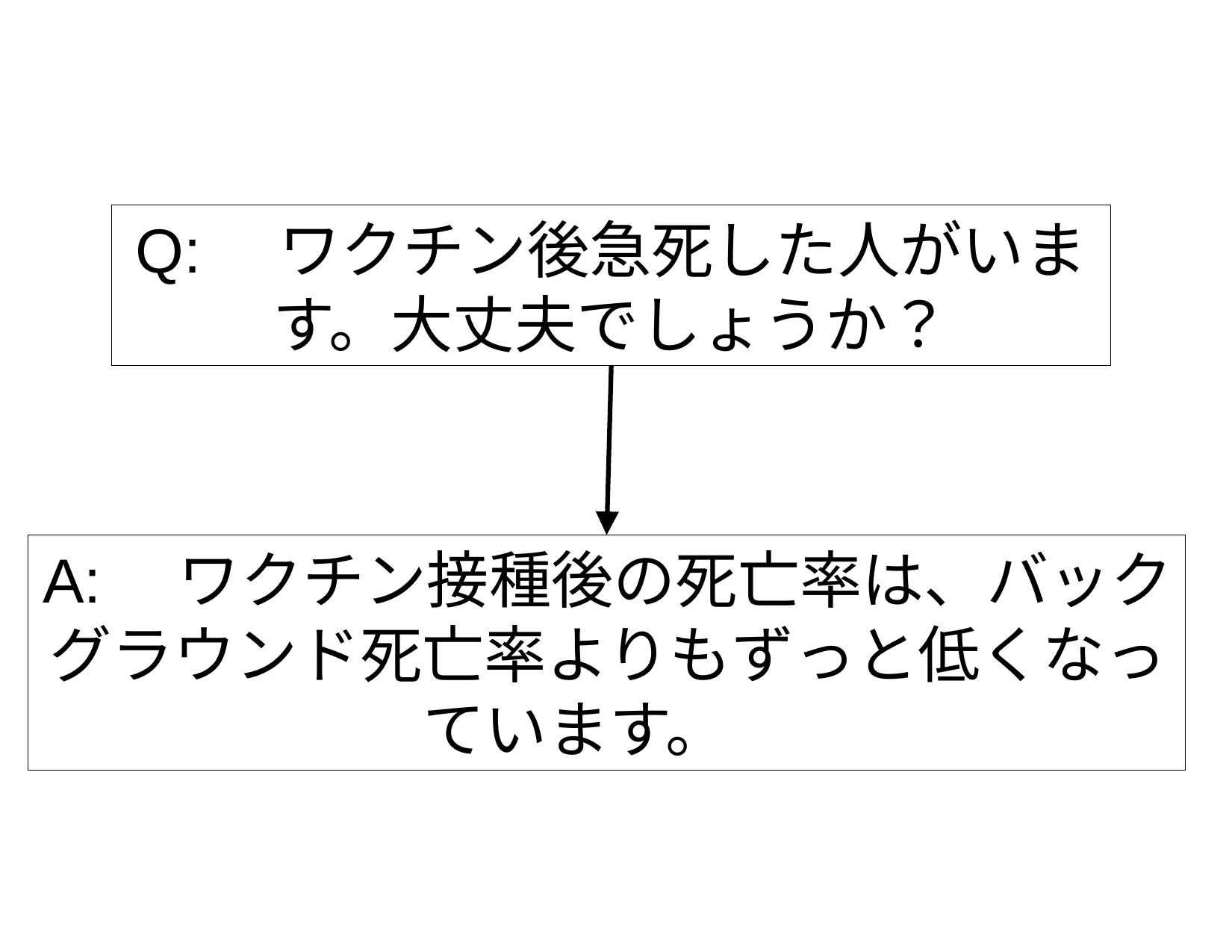

Q:　ワクチン後急死した人がいます。大丈夫でしょうか？
A:　ワクチン接種後の死亡率は、バックグラウンド死亡率よりもずっと低くなっています。